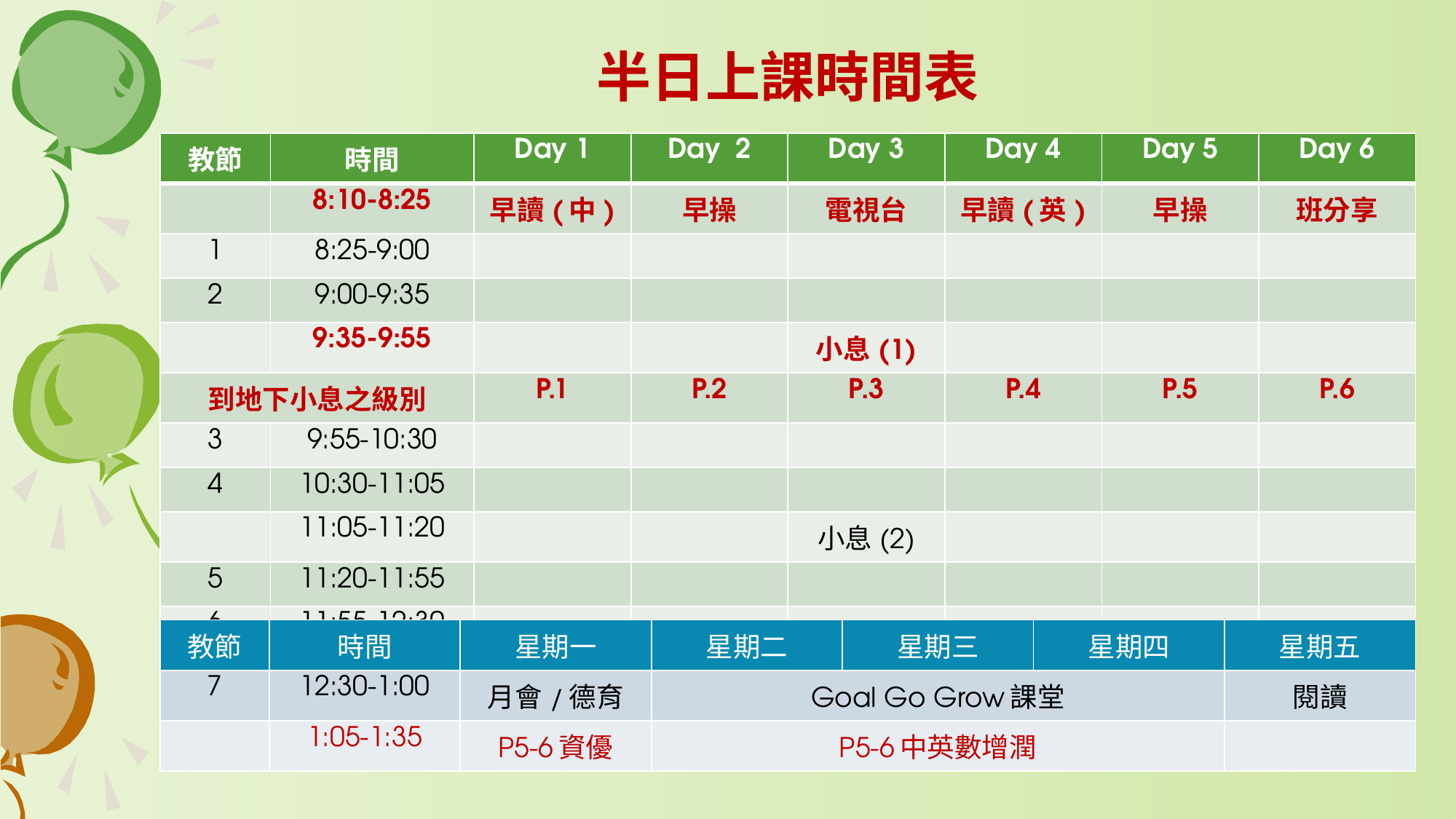

# 半日上課時間表
| 教節 | 時間 | Day 1 | Day 2 | Day 3 | Day 4 | Day 5 | Day 6 |
| --- | --- | --- | --- | --- | --- | --- | --- |
|  | 8:10-8:25 | 早讀(中) | 早操 | 電視台 | 早讀(英) | 早操 | 班分享 |
| 1 | 8:25-9:00 |  |  |  |  |  |  |
| 2 | 9:00-9:35 |  |  |  |  |  |  |
|  | 9:35-9:55 |  |  | 小息(1) |  |  |  |
| 到地下小息之級別 | 到地下小息之級別 | P.1 | P.2 | P.3 | P.4 | P.5 | P.6 |
| 3 | 9:55-10:30 |  |  |  |  |  |  |
| 4 | 10:30-11:05 |  |  |  |  |  |  |
|  | 11:05-11:20 |  |  | 小息(2) |  |  |  |
| 5 | 11:20-11:55 |  |  |  |  |  |  |
| 6 | 11:55-12:30 |  |  |  |  |  |  |
| 教節 | 時間 | 星期一 | 星期二 | 星期三 | 星期四 | 星期五 |
| --- | --- | --- | --- | --- | --- | --- |
| 7 | 12:30-1:00 | 月會/德育 | Goal Go Grow課堂 |  |  | 閱讀 |
|  | 1:05-1:35 | P5-6資優 | P5-6中英數增潤 |  |  |  |